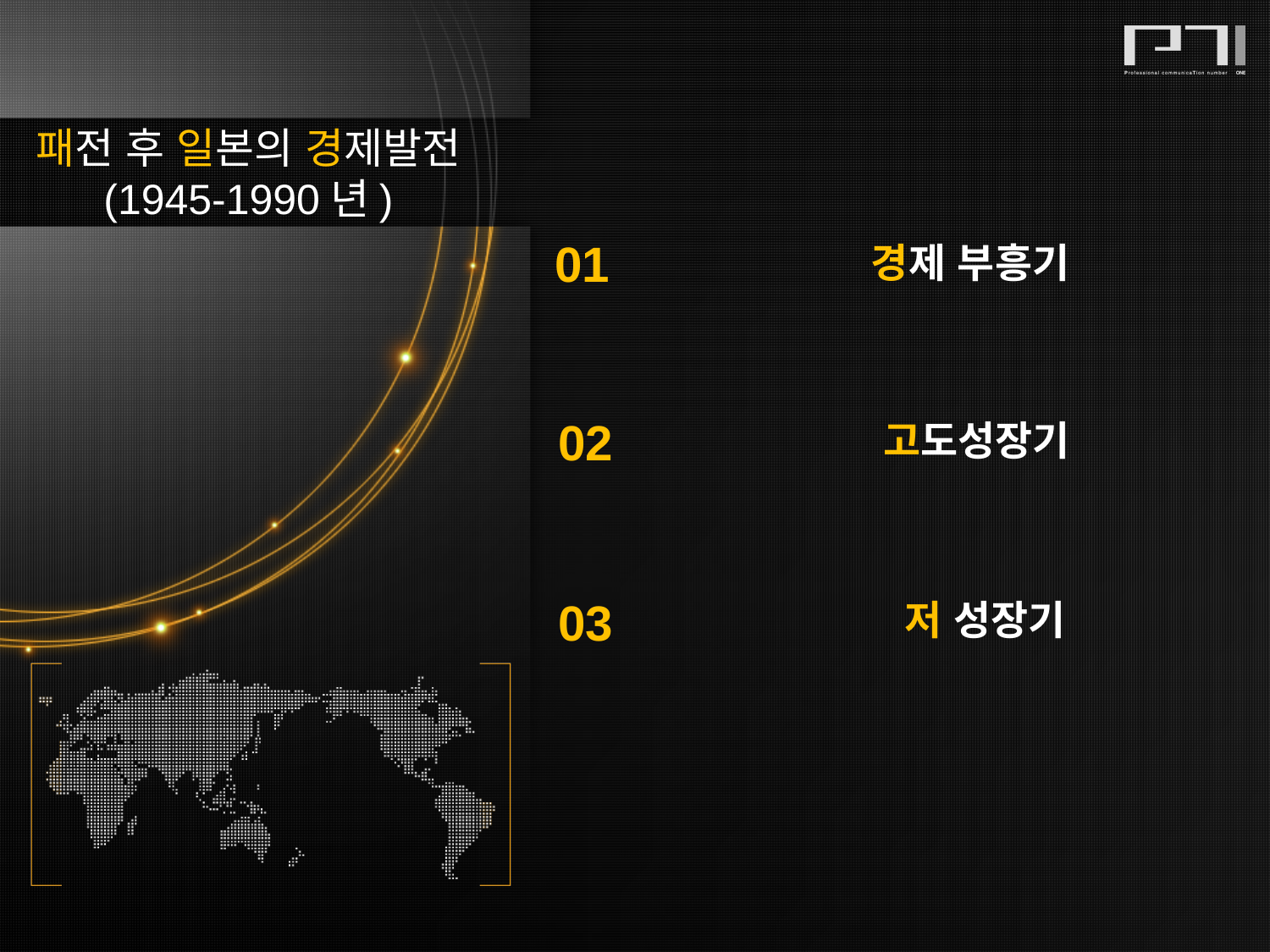

패전 후 일본의 경제발전
(1945-1990년)
01

경제 부흥기
02
    고도성장기
03
     저 성장기